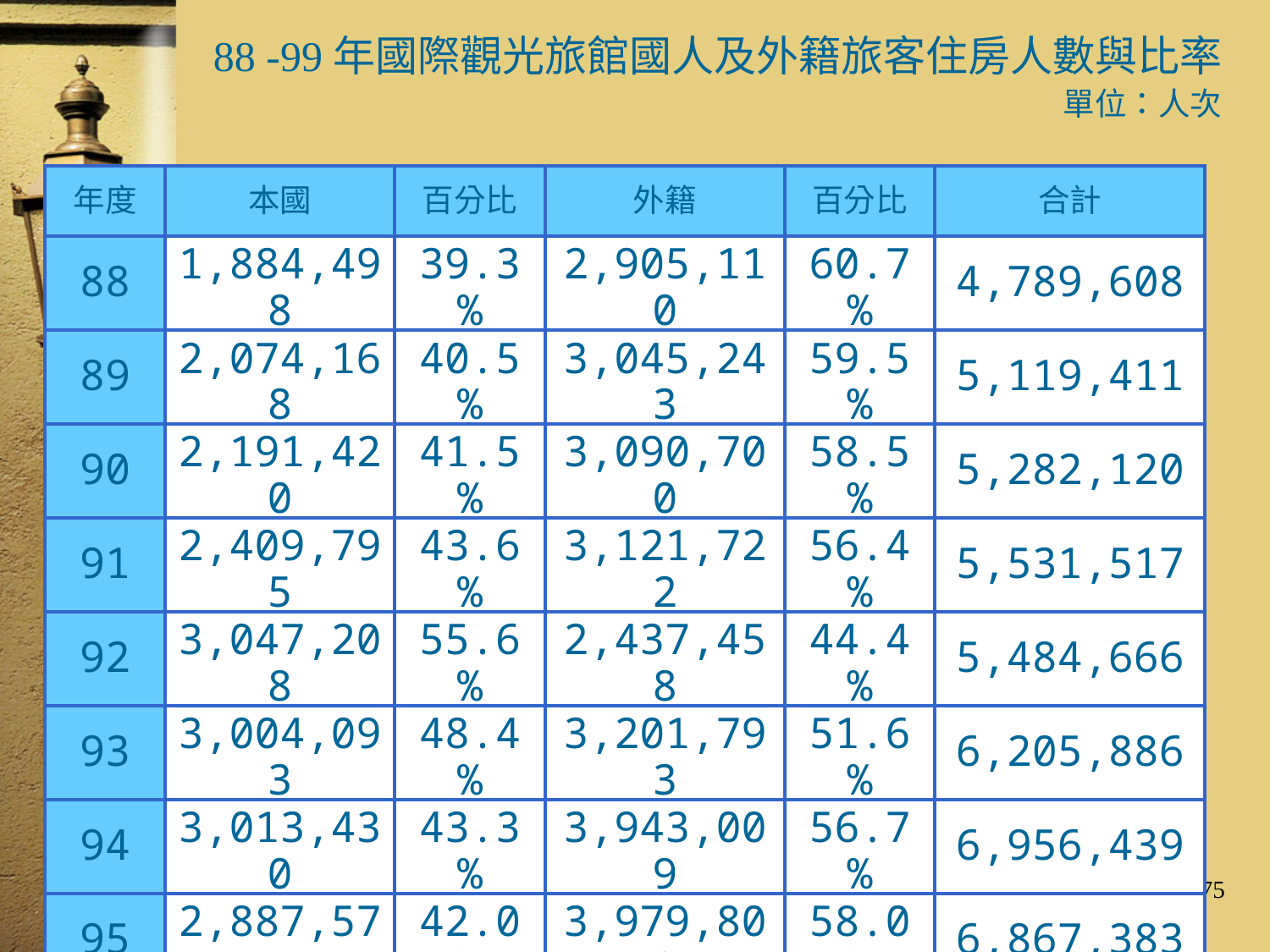

# 88 -99年國際觀光旅館國人及外籍旅客住房人數與比率 單位：人次
| 年度 | 本國 | 百分比 | 外籍 | 百分比 | 合計 |
| --- | --- | --- | --- | --- | --- |
| 88 | 1,884,498 | 39.3% | 2,905,110 | 60.7% | 4,789,608 |
| 89 | 2,074,168 | 40.5% | 3,045,243 | 59.5% | 5,119,411 |
| 90 | 2,191,420 | 41.5% | 3,090,700 | 58.5% | 5,282,120 |
| 91 | 2,409,795 | 43.6% | 3,121,722 | 56.4% | 5,531,517 |
| 92 | 3,047,208 | 55.6% | 2,437,458 | 44.4% | 5,484,666 |
| 93 | 3,004,093 | 48.4% | 3,201,793 | 51.6% | 6,205,886 |
| 94 | 3,013,430 | 43.3% | 3,943,009 | 56.7% | 6,956,439 |
| 95 | 2,887,575 | 42.0% | 3,979,808 | 58.0% | 6,867,383 |
| 96 | 3,030,743 | 44.1% | 3,846,983 | 55.9% | 6,877,726 |
| 97 | 3,065,399 | 44.3% | 3,847,425 | 55.7% | 6,912,824 |
| 98 | 2,985,408 | 41.6% | 4,188,225 | 58.4% | 7,173,633 |
| 99 | 3,266,497 | 39.9% | 4,915,150 | 60.1% | 8,181,647 |

75